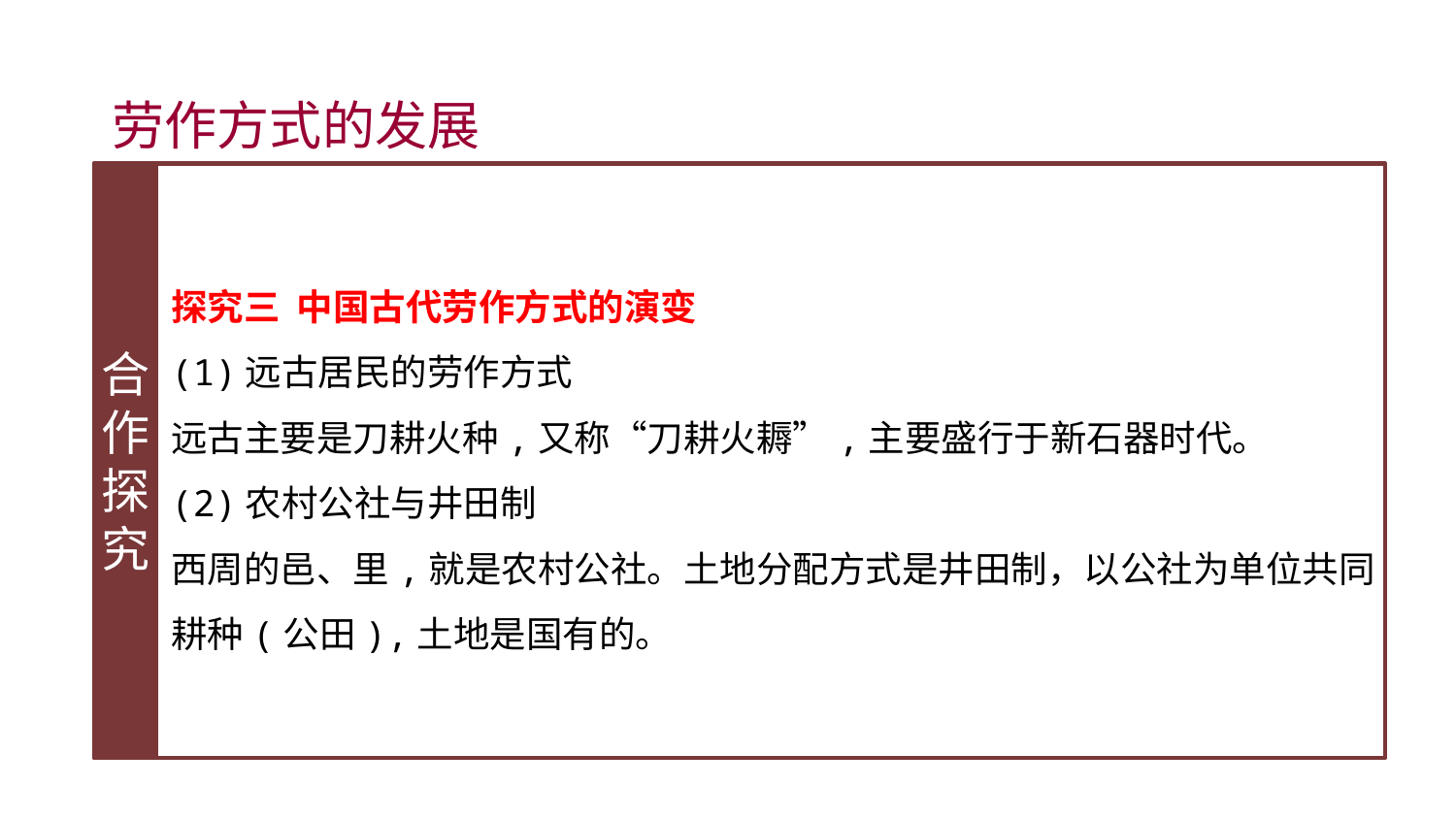

劳作方式的发展
合作探究

探究三  中国古代劳作方式的演变
(1)远古居民的劳作方式
远古主要是刀耕火种,又称“刀耕火耨”,主要盛行于新石器时代。
(2)农村公社与井田制
西周的邑、里,就是农村公社。土地分配方式是井田制，以公社为单位共同耕种(公田),土地是国有的。